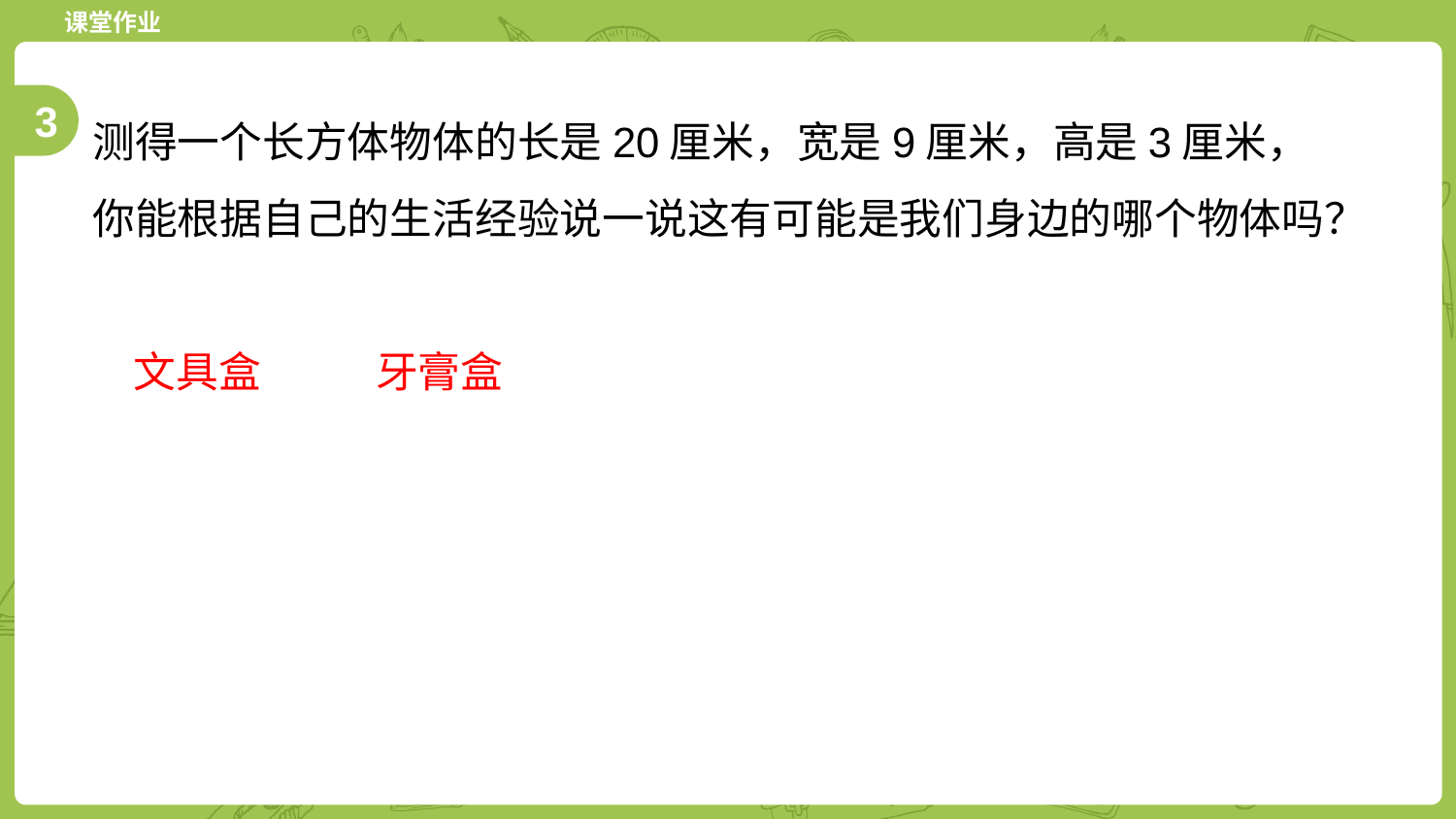

测得一个长方体物体的长是20厘米，宽是9厘米，高是3厘米，你能根据自己的生活经验说一说这有可能是我们身边的哪个物体吗？
3
文具盒
牙膏盒